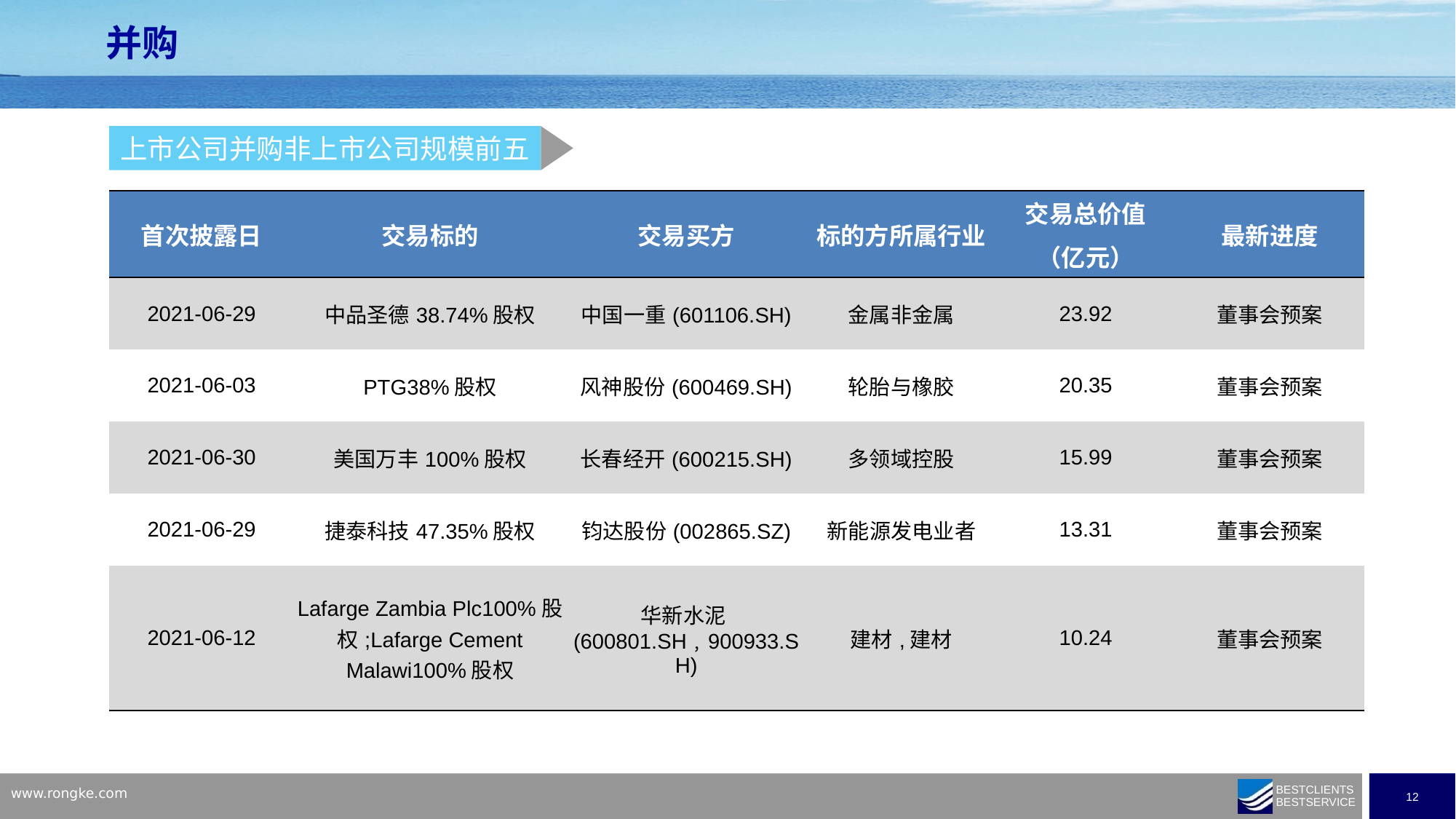

并购
上市公司并购非上市公司规模前五

| 首次披露日 | 交易标的 | 交易买方 | 标的方所属行业 | 交易总价值 | 最新进度 |
| --- | --- | --- | --- | --- | --- |
|  |  |  |  | （亿元） |  |
| 2021-06-29 | 中品圣德38.74%股权 | 中国一重(601106.SH) | 金属非金属 | 23.92 | 董事会预案 |
| 2021-06-03 | PTG38%股权 | 风神股份(600469.SH) | 轮胎与橡胶 | 20.35 | 董事会预案 |
| 2021-06-30 | 美国万丰100%股权 | 长春经开(600215.SH) | 多领域控股 | 15.99 | 董事会预案 |
| 2021-06-29 | 捷泰科技47.35%股权 | 钧达股份(002865.SZ) | 新能源发电业者 | 13.31 | 董事会预案 |
| 2021-06-12 | Lafarge Zambia Plc100%股权;Lafarge Cement Malawi100%股权 | 华新水泥(600801.SH﹐900933.SH) | 建材,建材 | 10.24 | 董事会预案 |